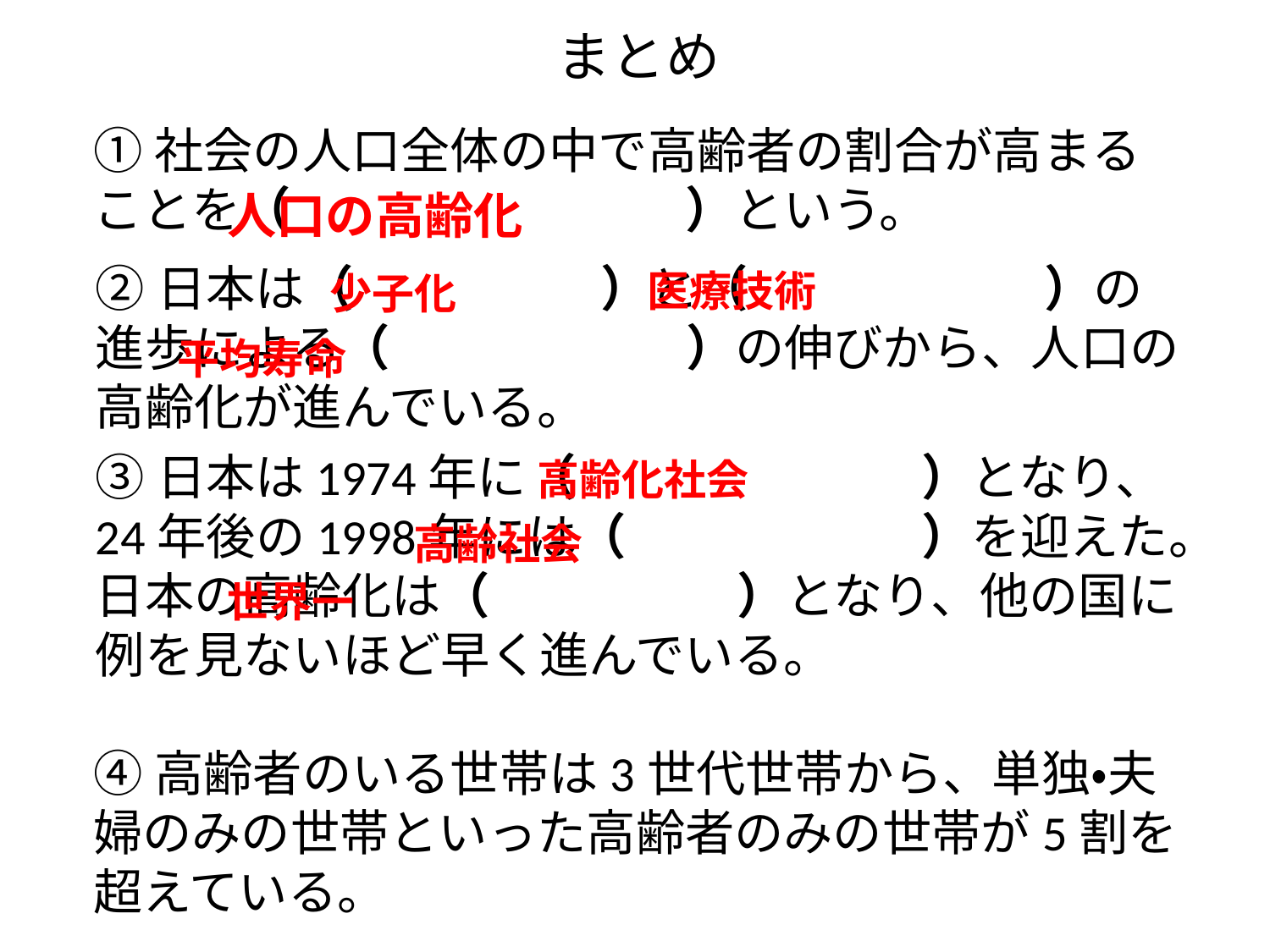

# まとめ
①社会の人口全体の中で高齢者の割合が高まることを（　人口の高齢化　）という。
人口の高齢化
②日本は（　少子化　）と（　医療技術　）の進歩による（　平均寿命　）の伸びから、人口の高齢化が進んでいる。
医療技術
少子化
平均寿命
③日本は1974年に（　高齢化社会　）となり、24年後の1998年には（　高齢社会　）を迎えた。日本の高齢化は（　世界一　）となり、他の国に例を見ないほど早く進んでいる。
高齢化社会
高齢社会
世界一
④高齢者のいる世帯は3世代世帯から、単独・夫婦のみの世帯といった高齢者のみの世帯が5割を超えている。